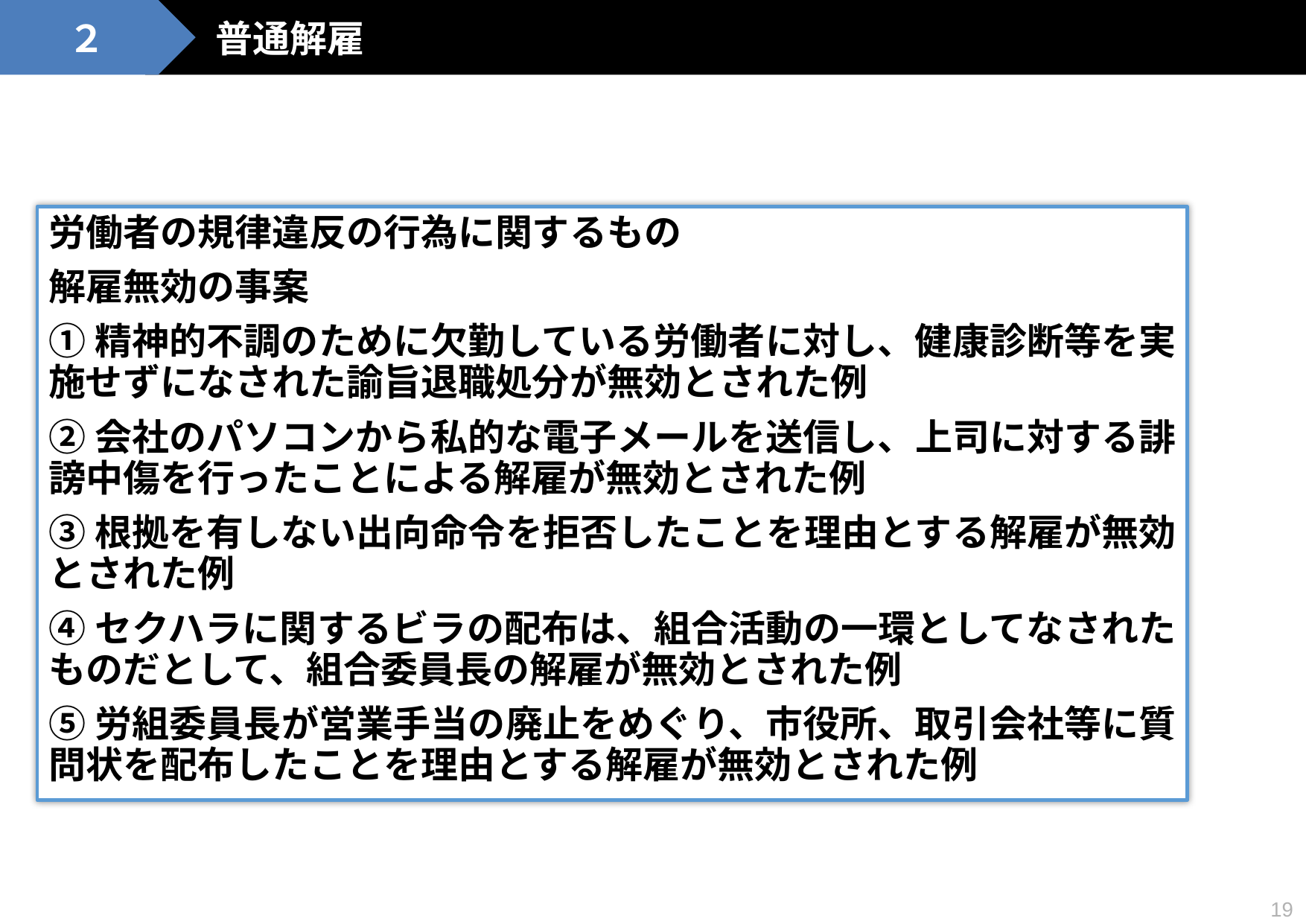

普通解雇
２

労働者の規律違反の行為に関するもの
解雇無効の事案
①精神的不調のために欠勤している労働者に対し、健康診断等を実施せずになされた諭旨退職処分が無効とされた例
②会社のパソコンから私的な電子メールを送信し、上司に対する誹謗中傷を行ったことによる解雇が無効とされた例
③根拠を有しない出向命令を拒否したことを理由とする解雇が無効とされた例
④セクハラに関するビラの配布は、組合活動の一環としてなされたものだとして、組合委員長の解雇が無効とされた例
⑤労組委員長が営業手当の廃止をめぐり、市役所、取引会社等に質問状を配布したことを理由とする解雇が無効とされた例
19